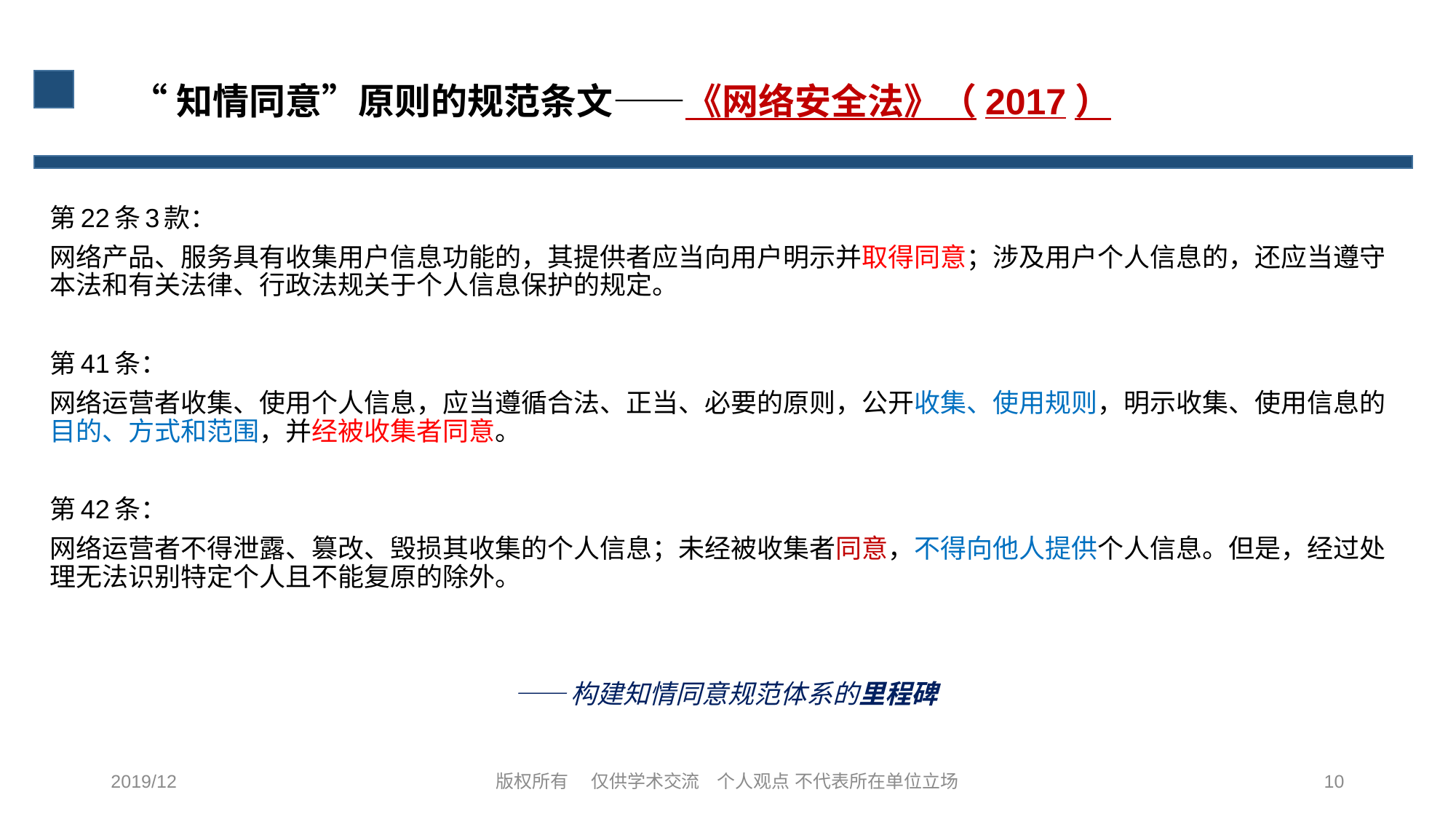

# “知情同意”原则的规范条文——《网络安全法》（2017）

第22条3款：
网络产品、服务具有收集用户信息功能的，其提供者应当向用户明示并取得同意；涉及用户个人信息的，还应当遵守本法和有关法律、行政法规关于个人信息保护的规定。

第41条：
网络运营者收集、使用个人信息，应当遵循合法、正当、必要的原则，公开收集、使用规则，明示收集、使用信息的目的、方式和范围，并经被收集者同意。

第42条：
网络运营者不得泄露、篡改、毁损其收集的个人信息；未经被收集者同意，不得向他人提供个人信息。但是，经过处理无法识别特定个人且不能复原的除外。

——构建知情同意规范体系的里程碑
2019/12
版权所有    仅供学术交流   个人观点 不代表所在单位立场
10